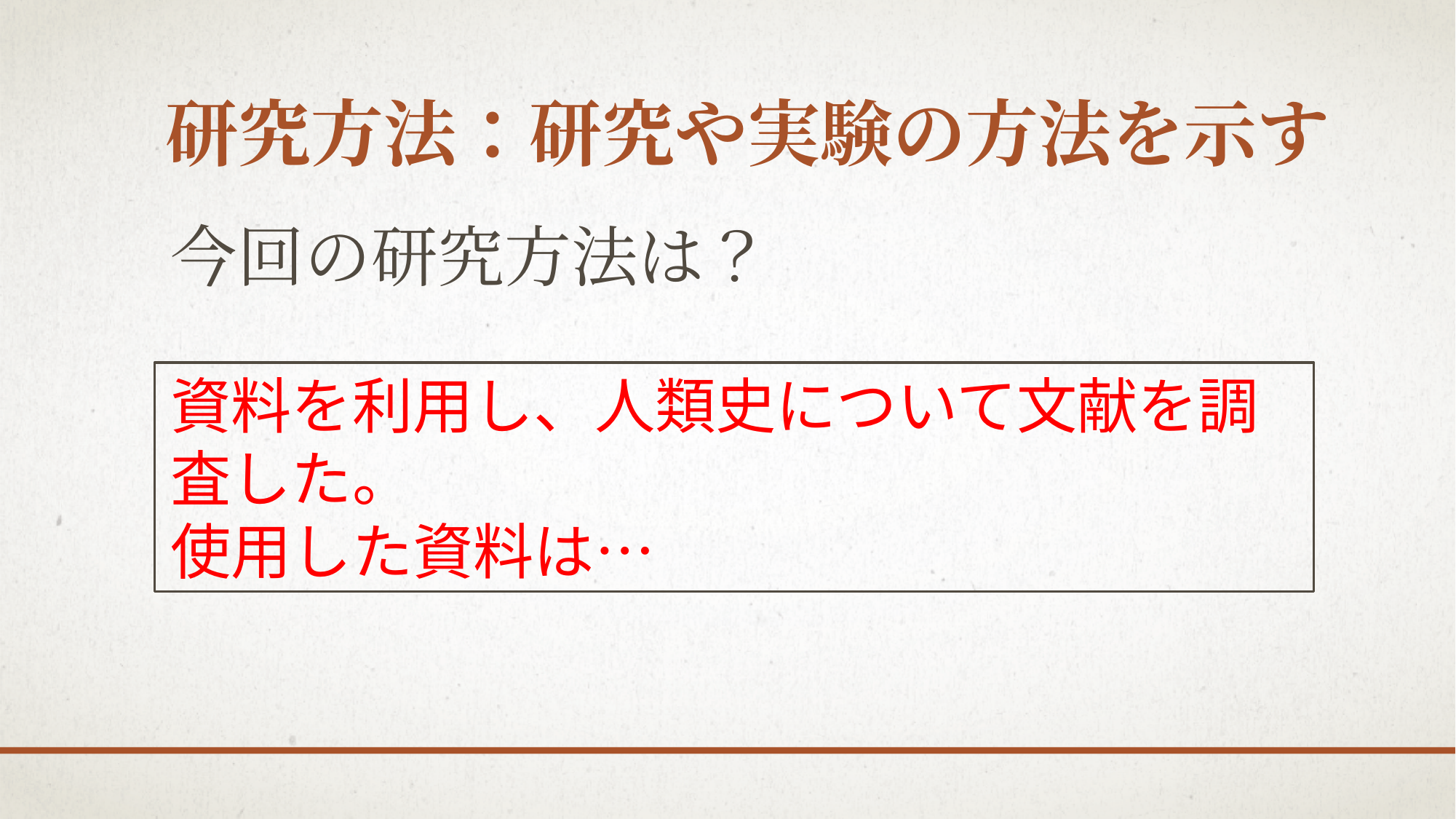

# 研究方法：研究や実験の方法を示す
今回の研究方法は？

資料を利用し、人類史について文献を調査した。
使用した資料は…